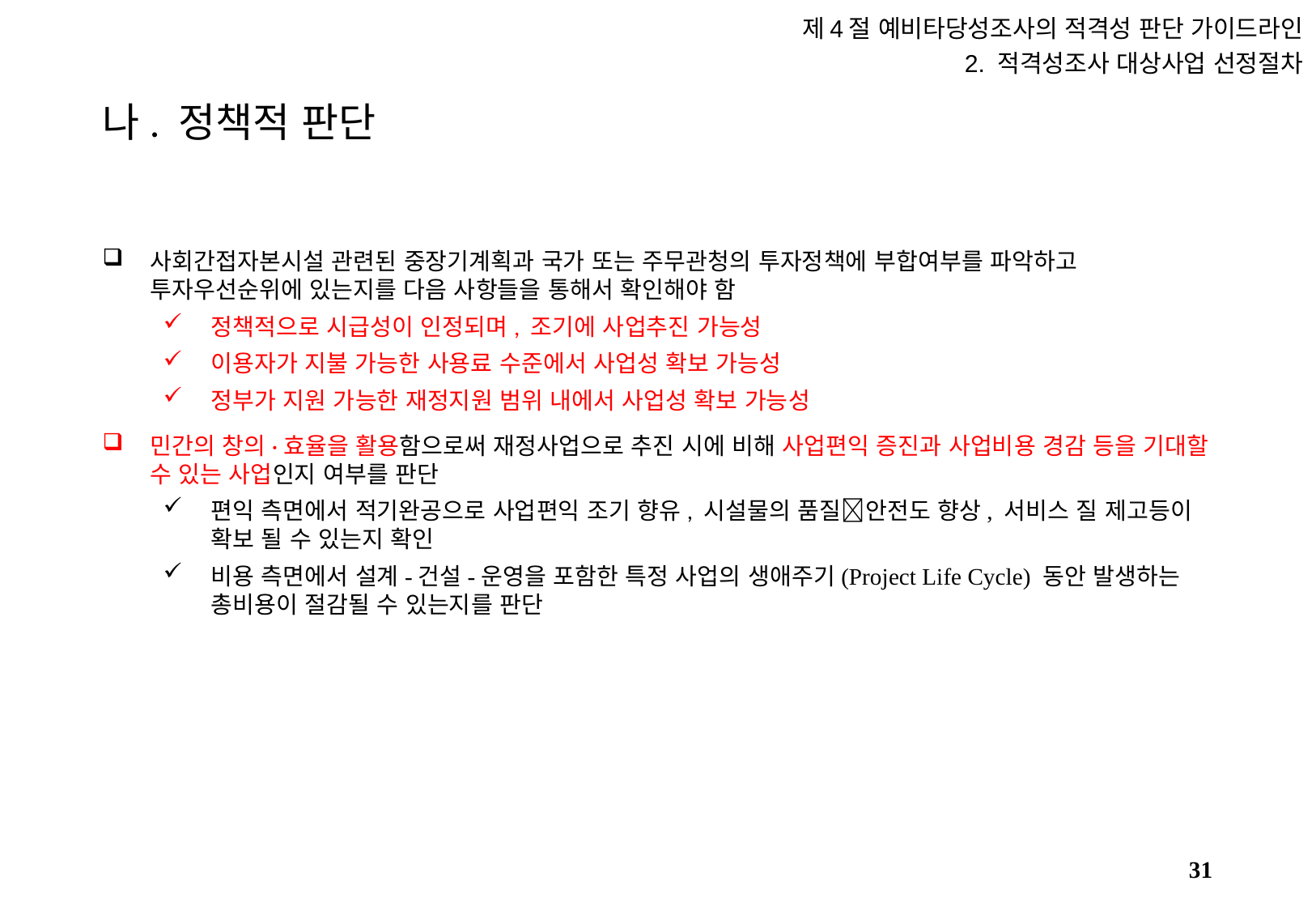

제4절 예비타당성조사의 적격성 판단 가이드라인
2. 적격성조사 대상사업 선정절차
# 나. 정책적 판단
사회간접자본시설 관련된 중장기계획과 국가 또는 주무관청의 투자정책에 부합여부를 파악하고 투자우선순위에 있는지를 다음 사항들을 통해서 확인해야 함
정책적으로 시급성이 인정되며, 조기에 사업추진 가능성
이용자가 지불 가능한 사용료 수준에서 사업성 확보 가능성
정부가 지원 가능한 재정지원 범위 내에서 사업성 확보 가능성
민간의 창의·효율을 활용함으로써 재정사업으로 추진 시에 비해 사업편익 증진과 사업비용 경감 등을 기대할 수 있는 사업인지 여부를 판단
편익 측면에서 적기완공으로 사업편익 조기 향유, 시설물의 품질⋅안전도 향상, 서비스 질 제고등이 확보 될 수 있는지 확인
비용 측면에서 설계-건설-운영을 포함한 특정 사업의 생애주기(Project Life Cycle) 동안 발생하는 총비용이 절감될 수 있는지를 판단
31